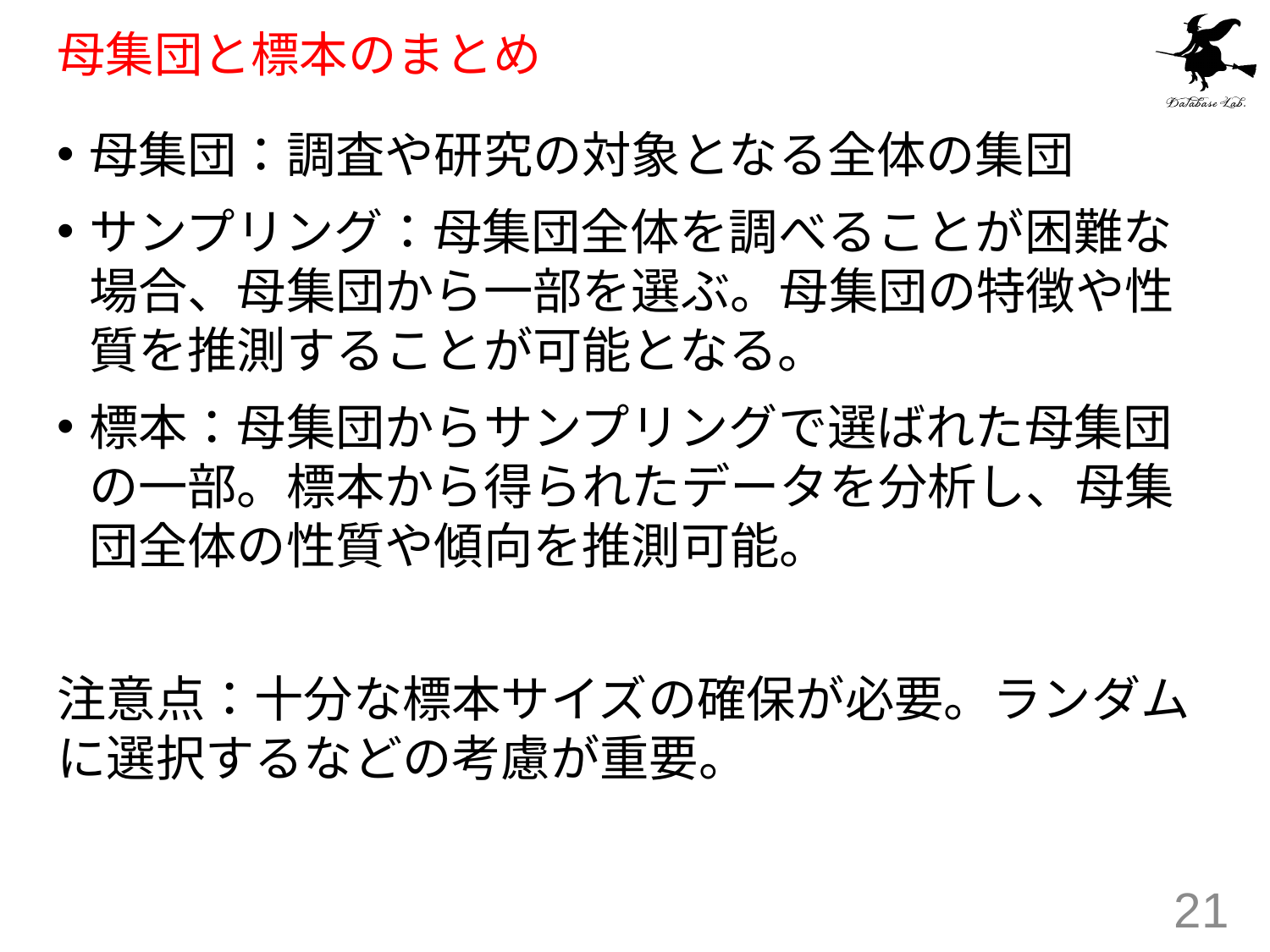

# 母集団と標本のまとめ
母集団：調査や研究の対象となる全体の集団
サンプリング：母集団全体を調べることが困難な場合、母集団から一部を選ぶ。母集団の特徴や性質を推測することが可能となる。
標本：母集団からサンプリングで選ばれた母集団の一部。標本から得られたデータを分析し、母集団全体の性質や傾向を推測可能。

注意点：十分な標本サイズの確保が必要。ランダムに選択するなどの考慮が重要。
21